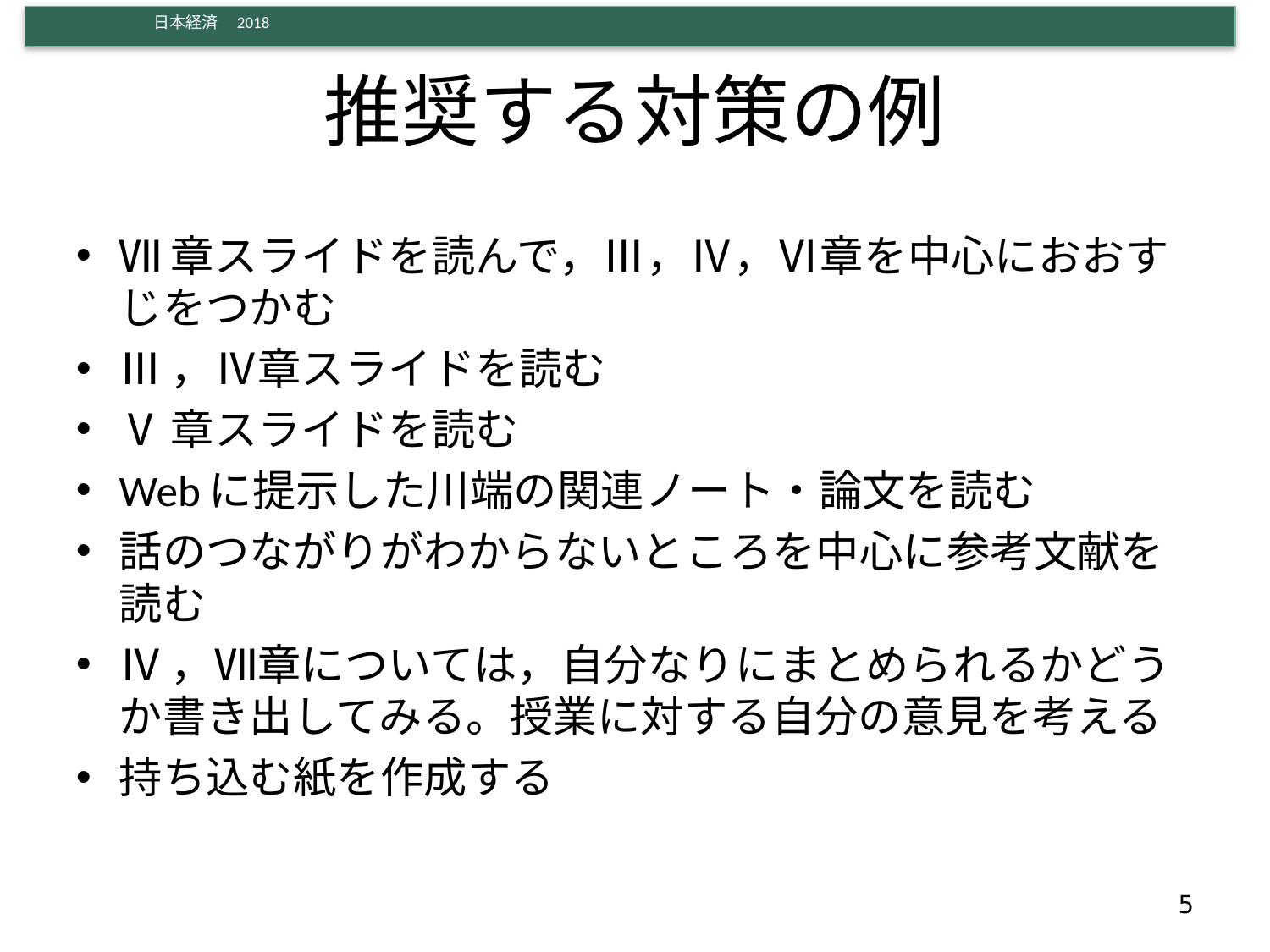

# 推奨する対策の例
Ⅶ章スライドを読んで，Ⅲ，Ⅳ，Ⅵ章を中心におおすじをつかむ
Ⅲ，Ⅳ章スライドを読む
Ⅴ章スライドを読む
Webに提示した川端の関連ノート・論文を読む
話のつながりがわからないところを中心に参考文献を読む
Ⅳ，Ⅶ章については，自分なりにまとめられるかどうか書き出してみる。授業に対する自分の意見を考える
持ち込む紙を作成する

5